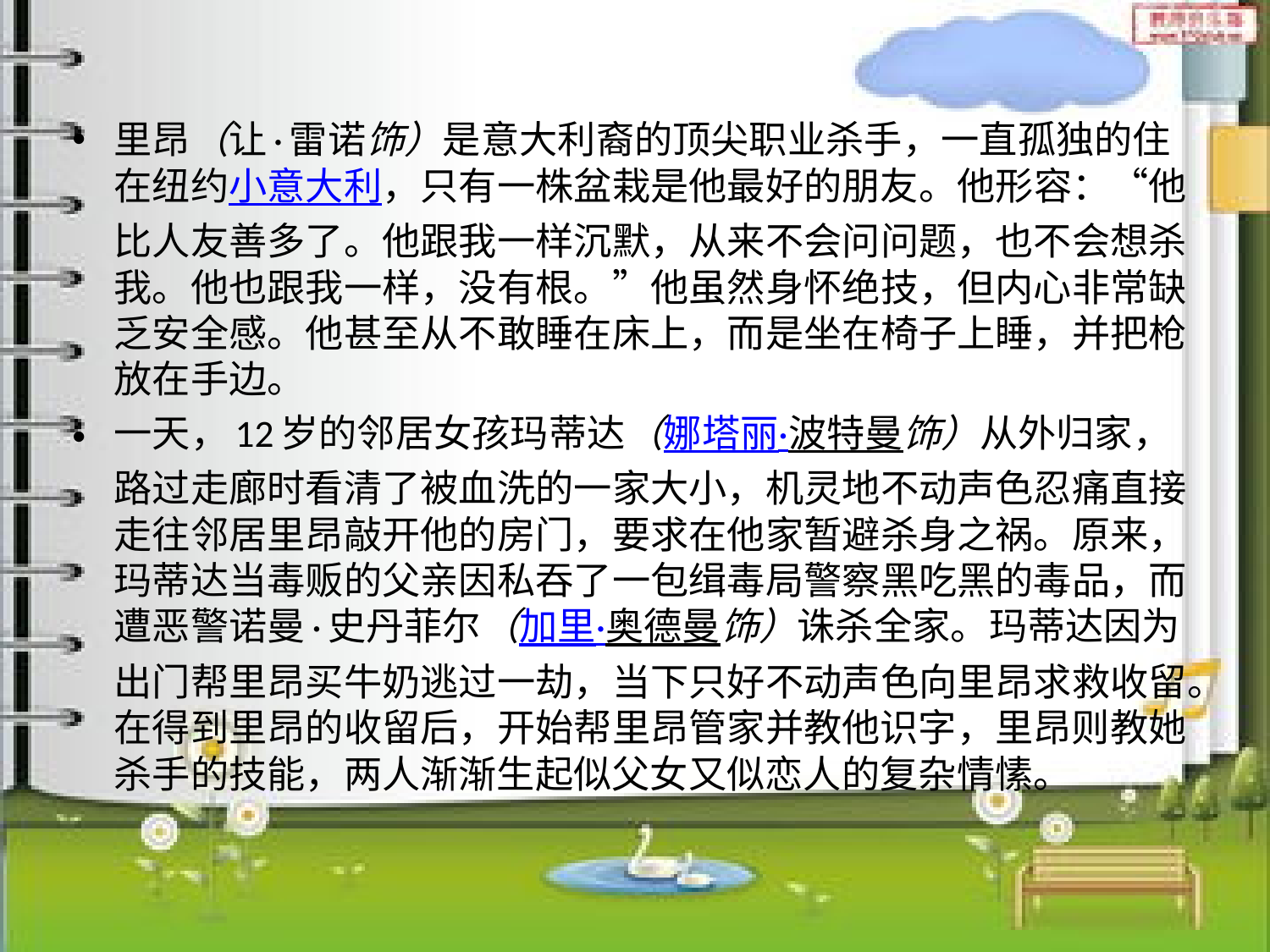

里昂（让·雷诺饰）是意大利裔的顶尖职业杀手，一直孤独的住在纽约小意大利，只有一株盆栽是他最好的朋友。他形容：“他比人友善多了。他跟我一样沉默，从来不会问问题，也不会想杀我。他也跟我一样，没有根。”他虽然身怀绝技，但内心非常缺乏安全感。他甚至从不敢睡在床上，而是坐在椅子上睡，并把枪放在手边。
一天，12岁的邻居女孩玛蒂达（娜塔丽·波特曼饰）从外归家，路过走廊时看清了被血洗的一家大小，机灵地不动声色忍痛直接走往邻居里昂敲开他的房门，要求在他家暂避杀身之祸。原来，玛蒂达当毒贩的父亲因私吞了一包缉毒局警察黑吃黑的毒品，而遭恶警诺曼·史丹菲尔（加里·奥德曼饰）诛杀全家。玛蒂达因为出门帮里昂买牛奶逃过一劫，当下只好不动声色向里昂求救收留。在得到里昂的收留后，开始帮里昂管家并教他识字，里昂则教她杀手的技能，两人渐渐生起似父女又似恋人的复杂情愫。